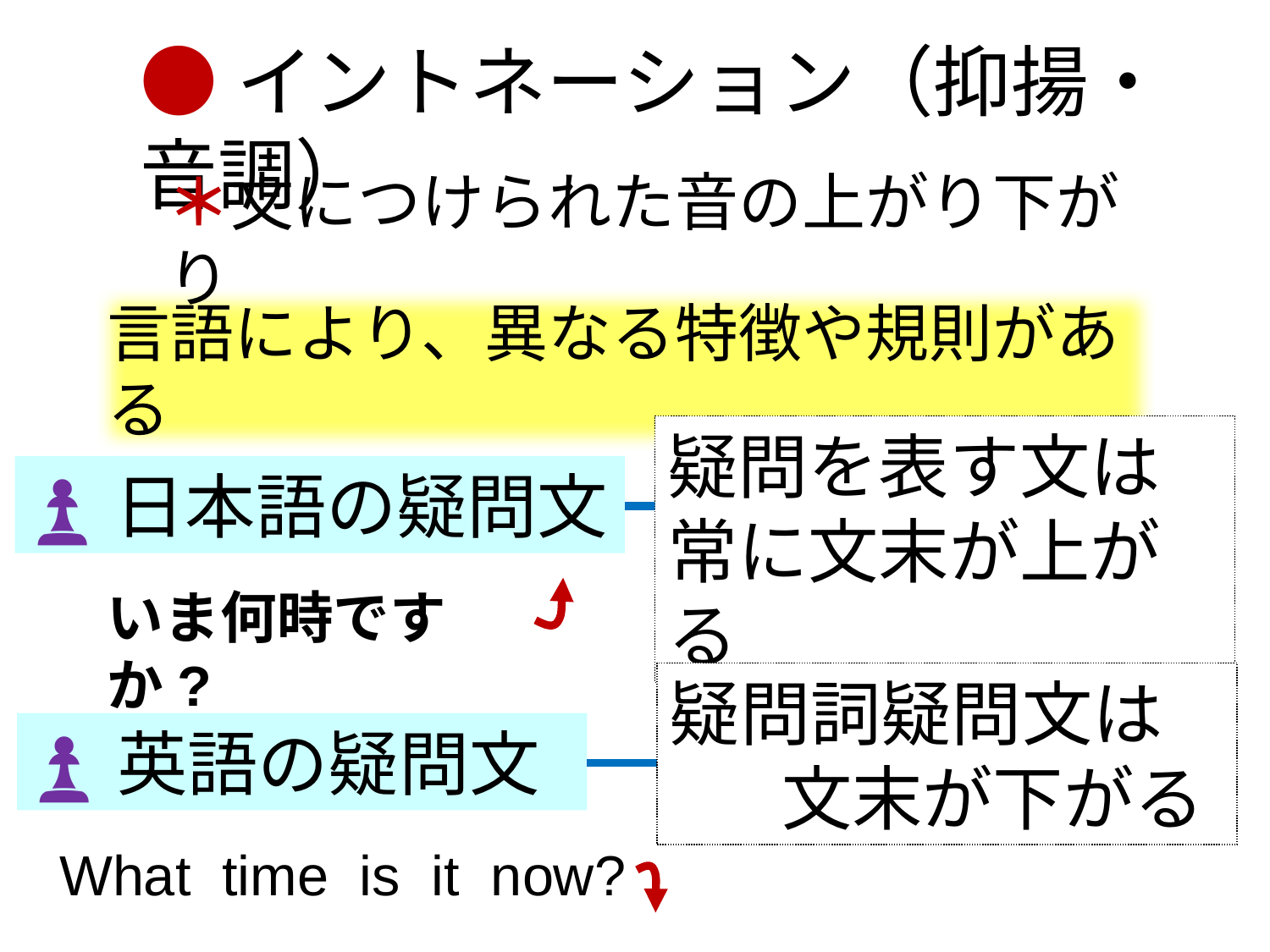

●イントネーション（抑揚・音調）
＊文につけられた音の上がり下がり
言語により、異なる特徴や規則がある
疑問を表す文は
常に文末が上がる
♟日本語の疑問文
いま何時ですか?

疑問詞疑問文は
      文末が下がる
♟英語の疑問文
What  time  is  it  now?